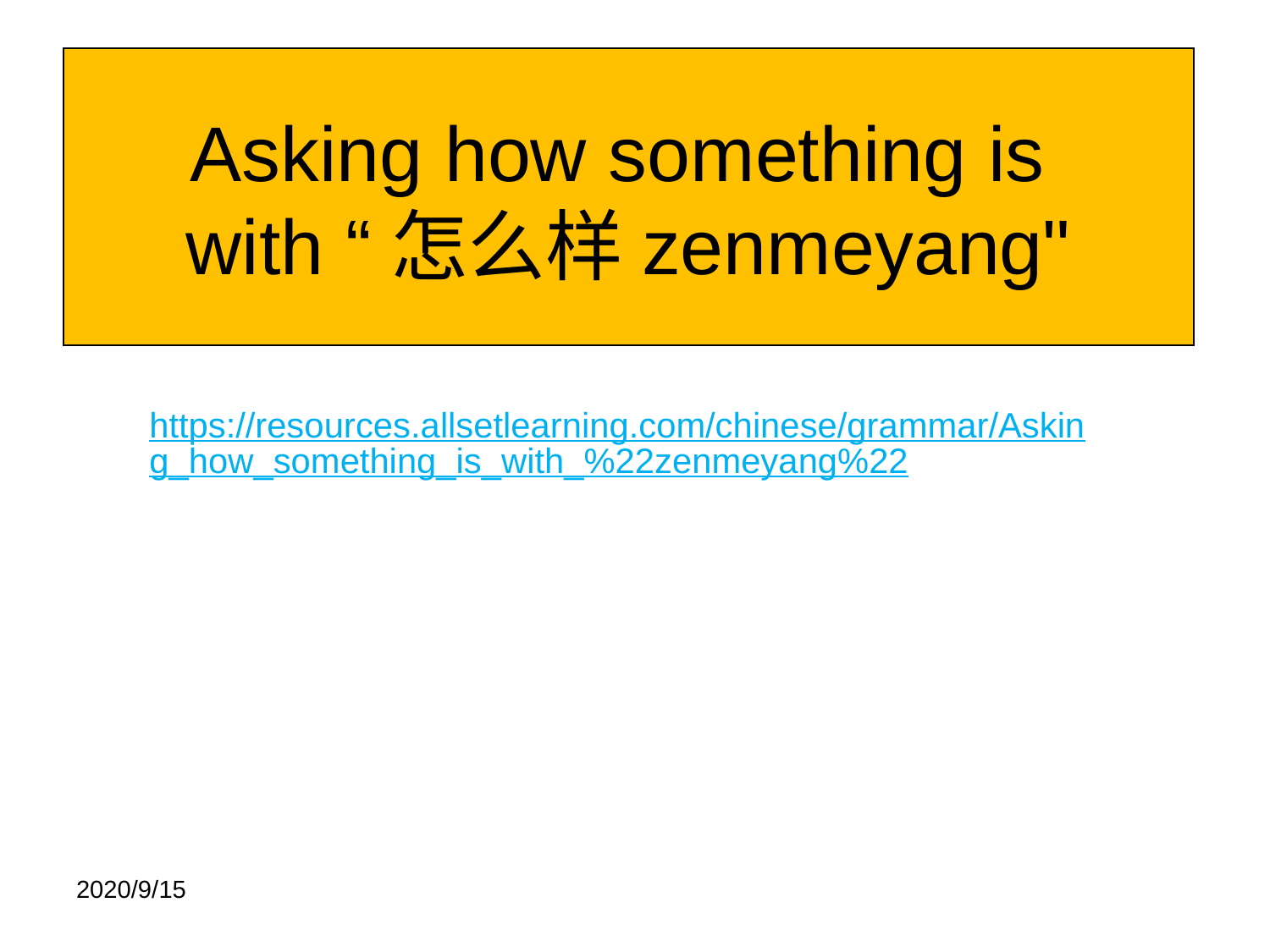

# Asking how something is with “怎么样zenmeyang"
https://resources.allsetlearning.com/chinese/grammar/Asking_how_something_is_with_%22zenmeyang%22
2020/9/15